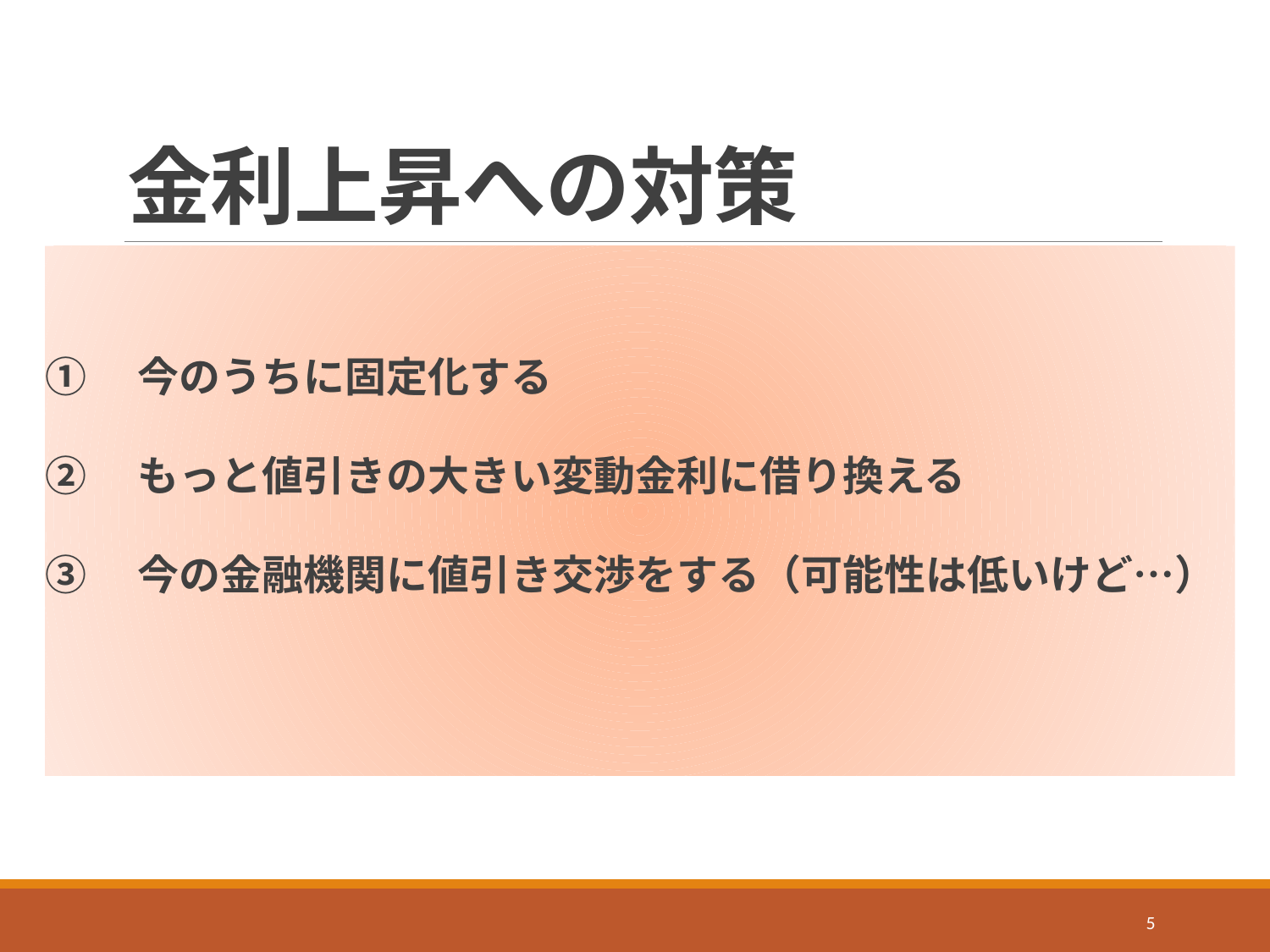

# 金利上昇への対策

①　今のうちに固定化する
②　もっと値引きの大きい変動金利に借り換える
③　今の金融機関に値引き交渉をする（可能性は低いけど…）

5